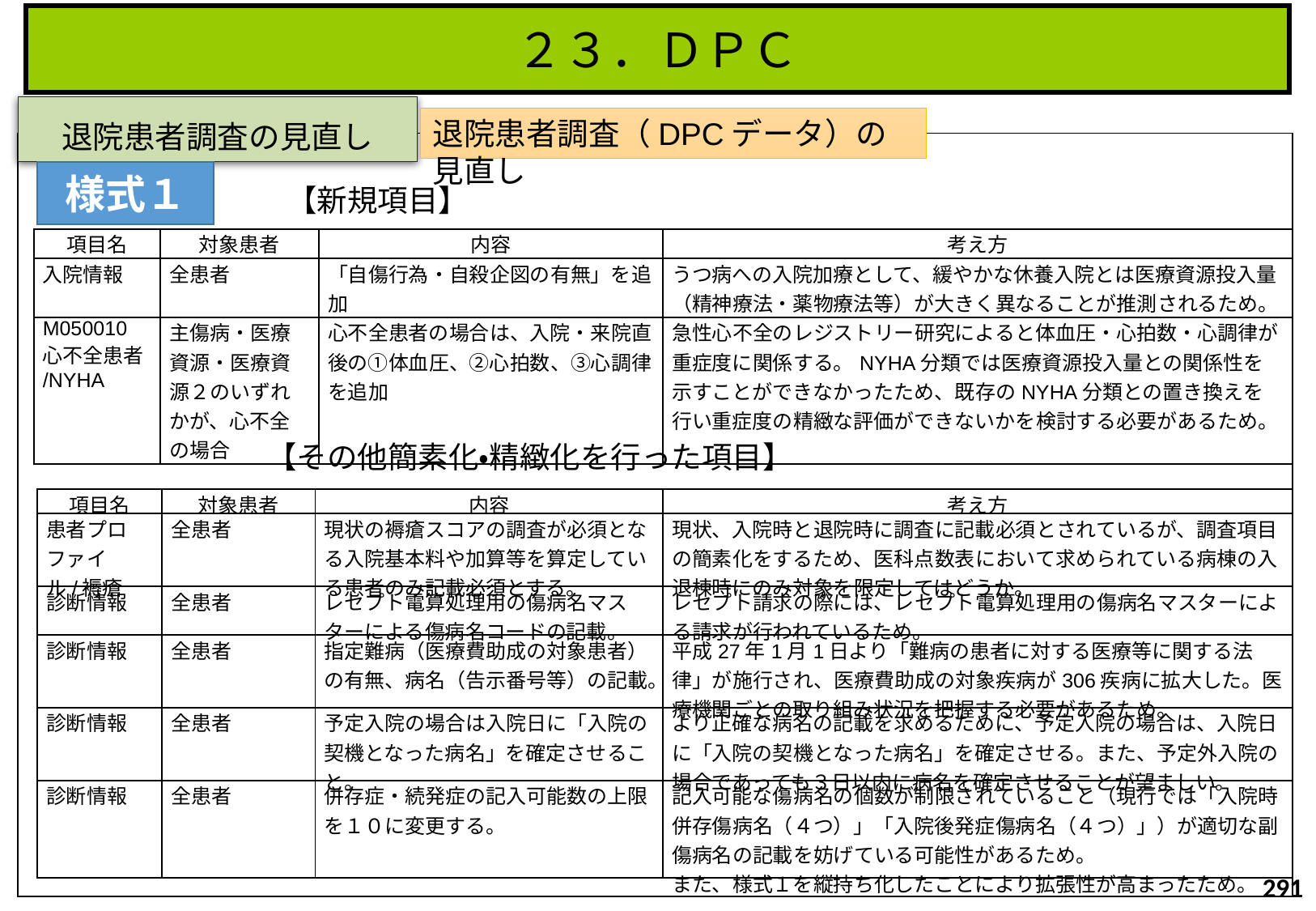

２３．ＤＰＣ
# 退院患者調査の見直し
退院患者調査（DPCデータ）の見直し

様式１
【新規項目】
| 項目名 | 対象患者 | 内容 | 考え方 |
| --- | --- | --- | --- |
| 入院情報 | 全患者 | 「自傷行為・自殺企図の有無」を追加 | うつ病への入院加療として、緩やかな休養入院とは医療資源投入量（精神療法・薬物療法等）が大きく異なることが推測されるため。 |
| M050010 心不全患者/NYHA | 主傷病・医療資源・医療資源２のいずれかが、心不全の場合 | 心不全患者の場合は、入院・来院直後の①体血圧、②心拍数、③心調律 を追加 | 急性心不全のレジストリー研究によると体血圧・心拍数・心調律が重症度に関係する。NYHA分類では医療資源投入量との関係性を示すことができなかったため、既存のNYHA分類との置き換えを行い重症度の精緻な評価ができないかを検討する必要があるため。 |
【その他簡素化・精緻化を行った項目】
| 項目名 | 対象患者 | 内容 | 考え方 |
| --- | --- | --- | --- |
| 患者プロファイル/褥瘡 | 全患者 | 現状の褥瘡スコアの調査が必須となる入院基本料や加算等を算定している患者のみ記載必須とする。 | 現状、入院時と退院時に調査に記載必須とされているが、調査項目の簡素化をするため、医科点数表において求められている病棟の入退棟時にのみ対象を限定してはどうか。 |
| 診断情報 | 全患者 | レセプト電算処理用の傷病名マスターによる傷病名コードの記載。 | レセプト請求の際には、レセプト電算処理用の傷病名マスターによる請求が行われているため。 |
| 診断情報 | 全患者 | 指定難病（医療費助成の対象患者）の有無、病名（告示番号等）の記載。 | 平成27年1月1日より「難病の患者に対する医療等に関する法律」が施行され、医療費助成の対象疾病が306疾病に拡大した。医療機関ごとの取り組み状況を把握する必要があるため。 |
| 診断情報 | 全患者 | 予定入院の場合は入院日に「入院の契機となった病名」を確定させること。 | より正確な病名の記載を求めるために、予定入院の場合は、入院日に「入院の契機となった病名」を確定させる。また、予定外入院の場合であっても３日以内に病名を確定させることが望ましい。 |
| 診断情報 | 全患者 | 併存症・続発症の記入可能数の上限を１０に変更する。 | 記入可能な傷病名の個数が制限されていること（現行では「入院時併存傷病名（４つ）」「入院後発症傷病名（４つ）」）が適切な副傷病名の記載を妨げている可能性があるため。 また、様式１を縦持ち化したことにより拡張性が高まったため。 |
291